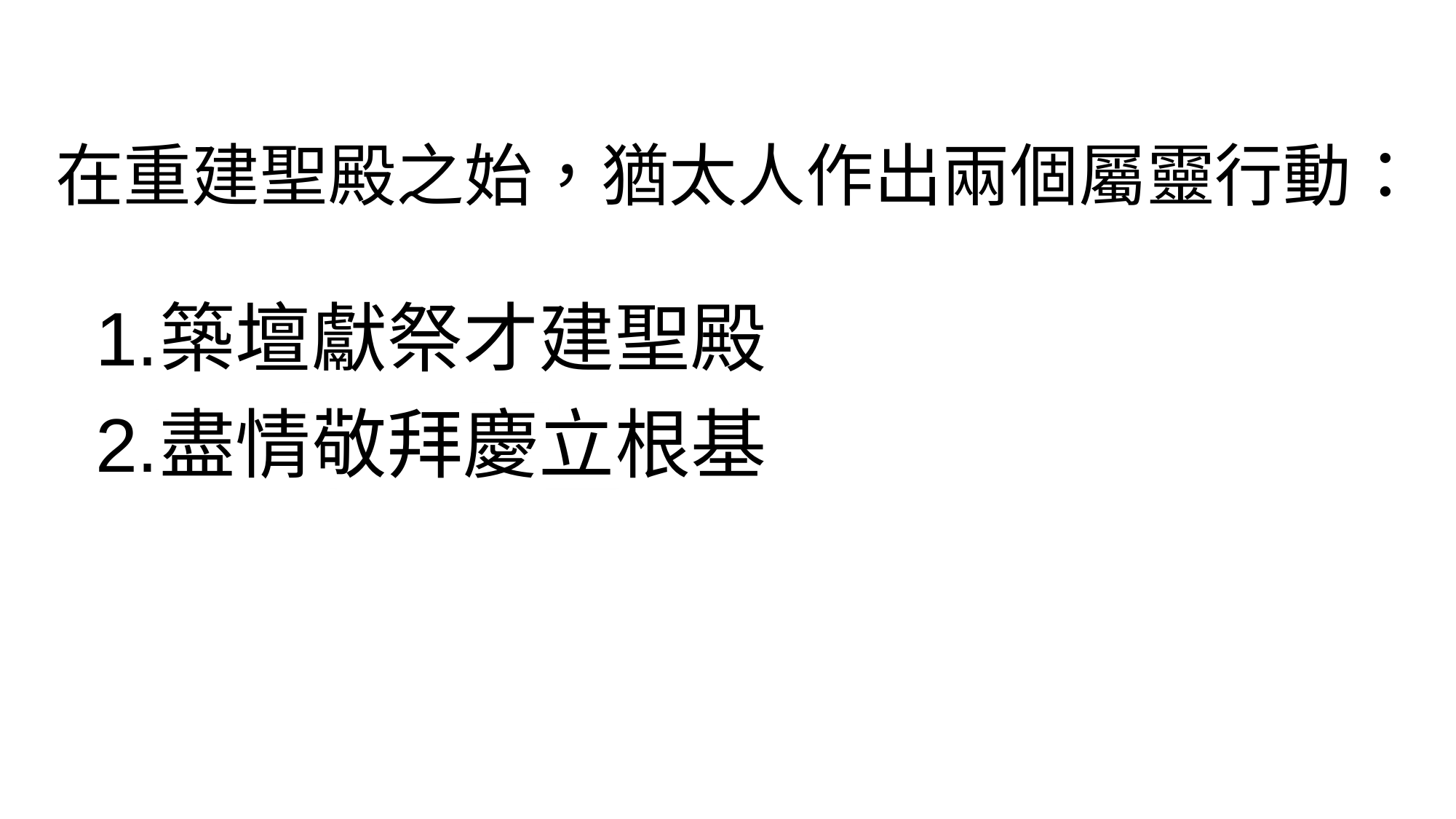

在重建聖殿之始，猶太人作出兩個屬靈行動：
築壇獻祭才建聖殿
盡情敬拜慶立根基